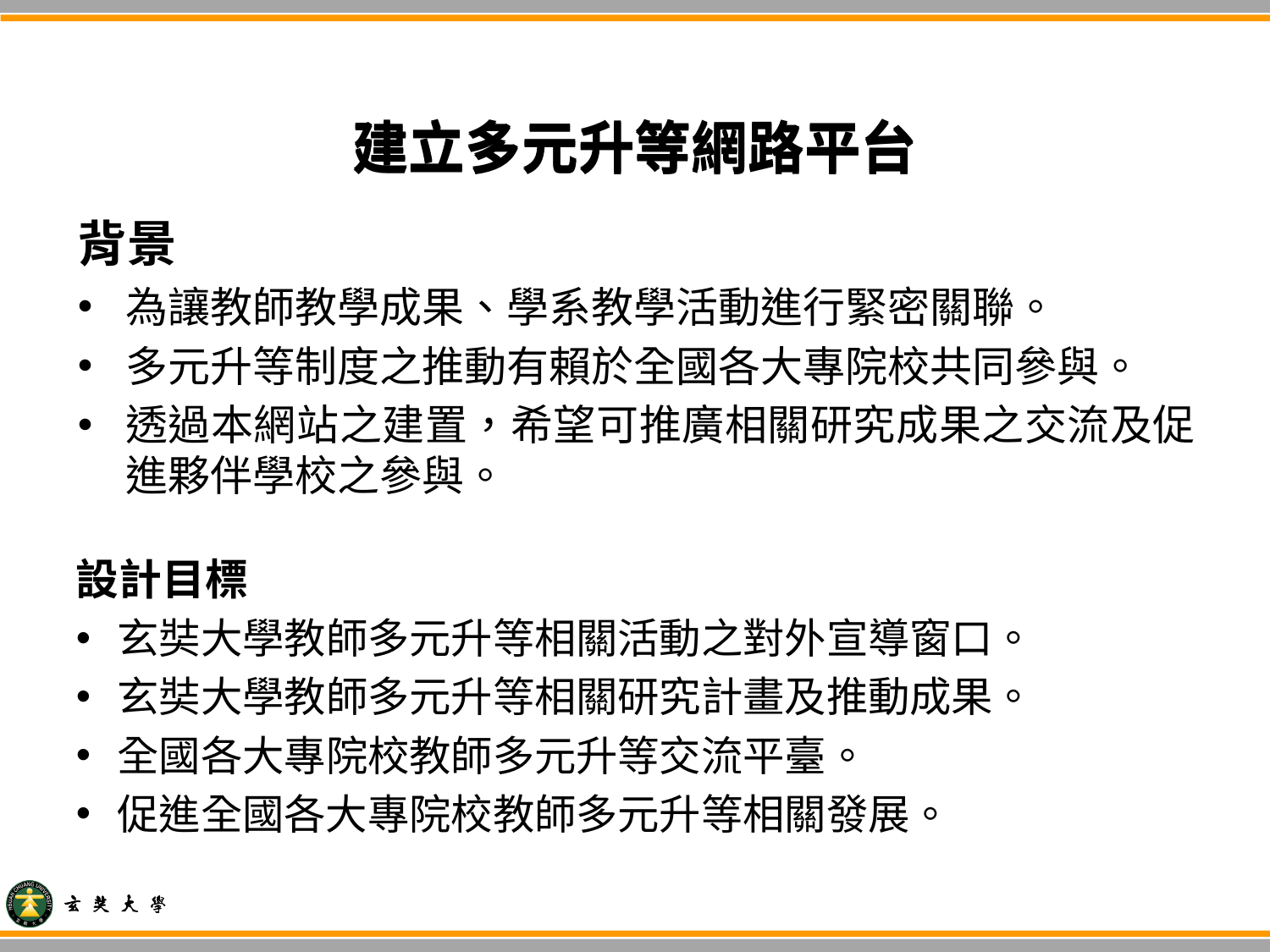

建立多元升等網路平台
# 建立多元升等網路平台
背景
為讓教師教學成果、學系教學活動進行緊密關聯。
多元升等制度之推動有賴於全國各大專院校共同參與。
透過本網站之建置，希望可推廣相關研究成果之交流及促進夥伴學校之參與。
設計目標
玄奘大學教師多元升等相關活動之對外宣導窗口。
玄奘大學教師多元升等相關研究計畫及推動成果。
全國各大專院校教師多元升等交流平臺。
促進全國各大專院校教師多元升等相關發展。